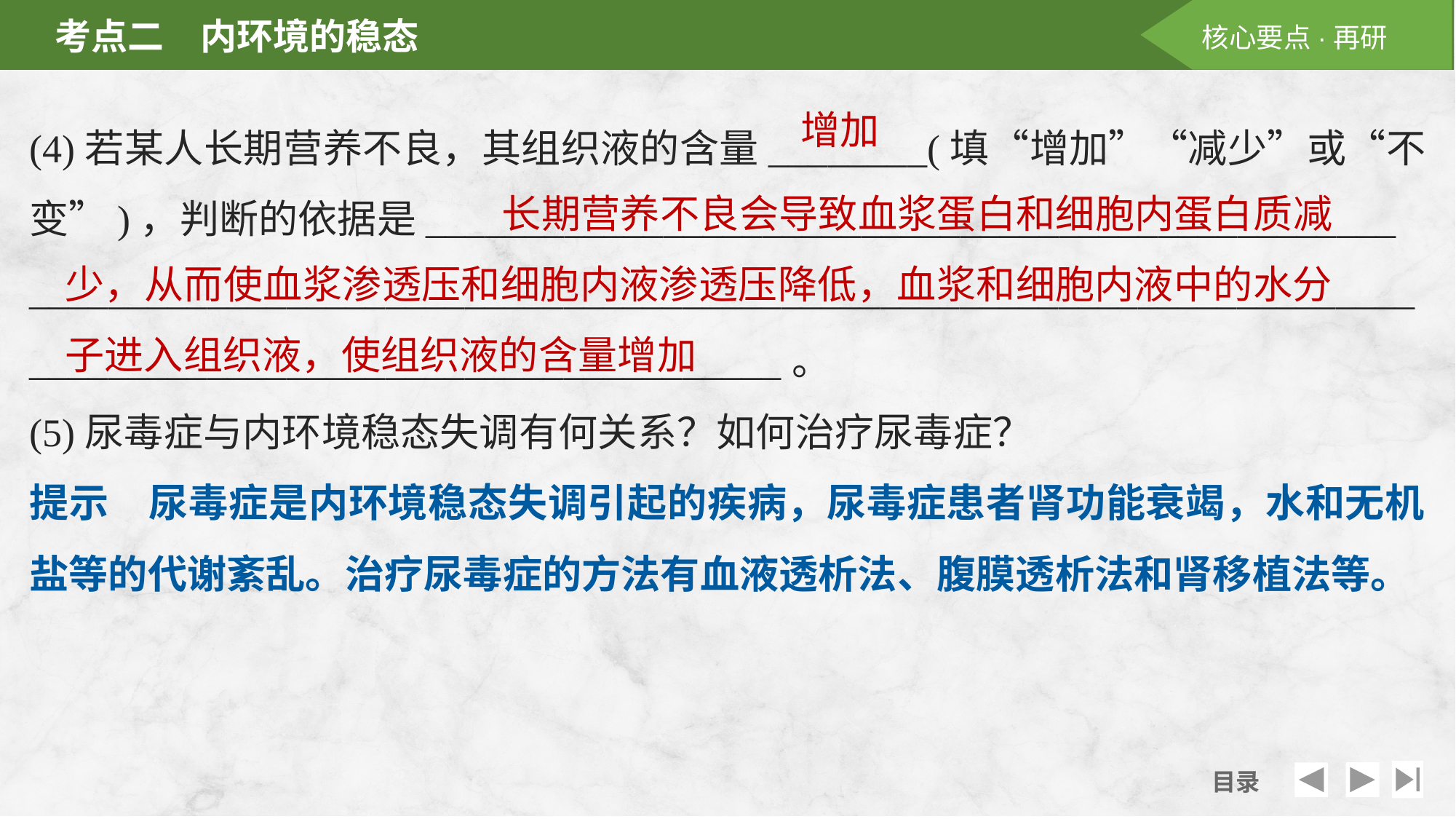

(4)若某人长期营养不良，其组织液的含量________(填“增加”“减少”或“不变”)，判断的依据是_________________________________________________
____________________________________________________________________________________________________________。
(5)尿毒症与内环境稳态失调有何关系？如何治疗尿毒症？
提示　尿毒症是内环境稳态失调引起的疾病，尿毒症患者肾功能衰竭，水和无机盐等的代谢紊乱。治疗尿毒症的方法有血液透析法、腹膜透析法和肾移植法等。
增加
		长期营养不良会导致血浆蛋白和细胞内蛋白质减少，从而使血浆渗透压和细胞内液渗透压降低，血浆和细胞内液中的水分子进入组织液，使组织液的含量增加